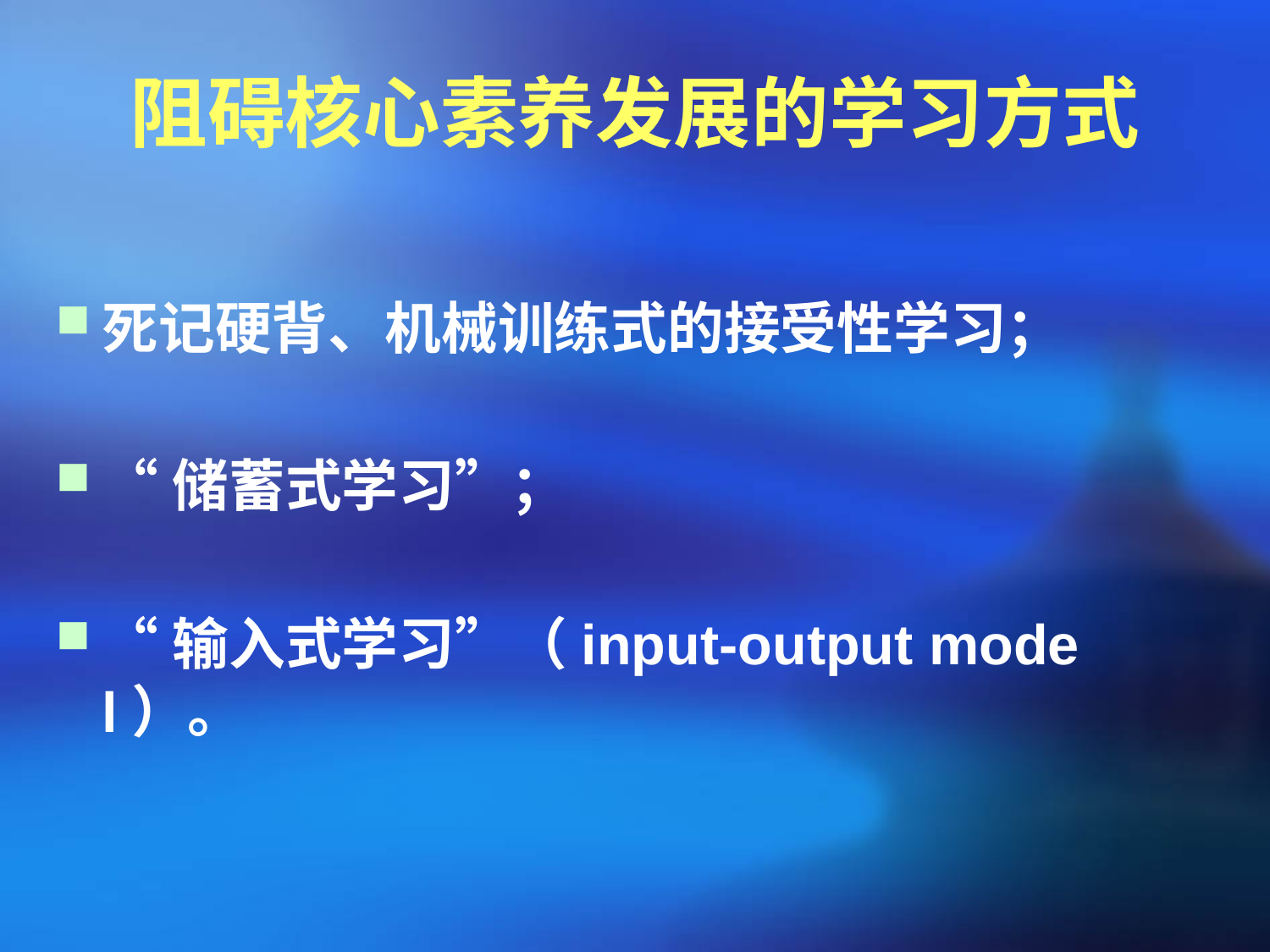

# 阻碍核心素养发展的学习方式
死记硬背、机械训练式的接受性学习；

“储蓄式学习”；

“输入式学习”（input-output model）。